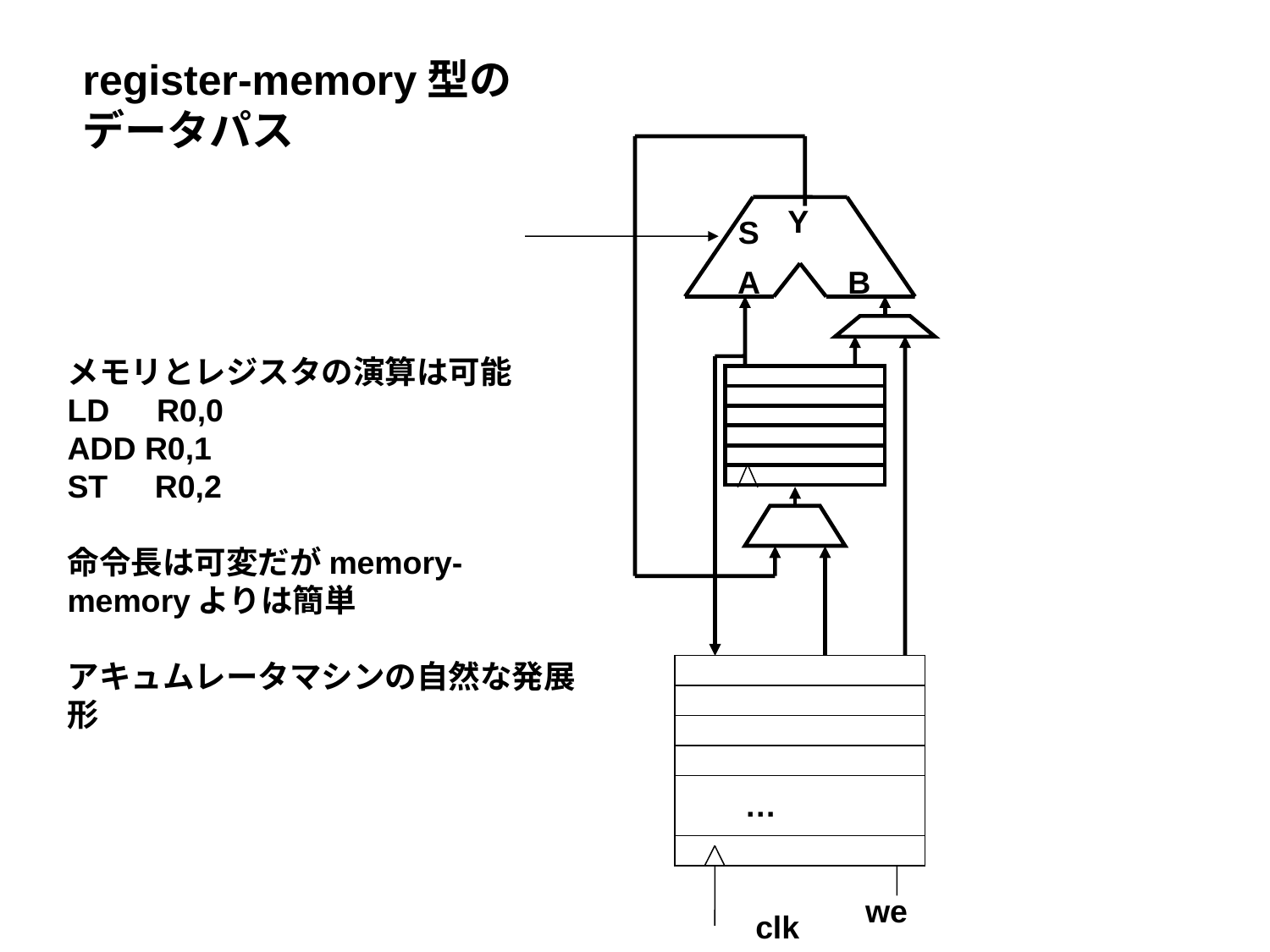

register-memory型の
データパス

Y

S

A
B

メモリとレジスタの演算は可能
LD　R0,0
ADD R0,1
ST　R0,2

命令長は可変だがmemory-memoryよりは簡単

アキュムレータマシンの自然な発展形

…

we
clk